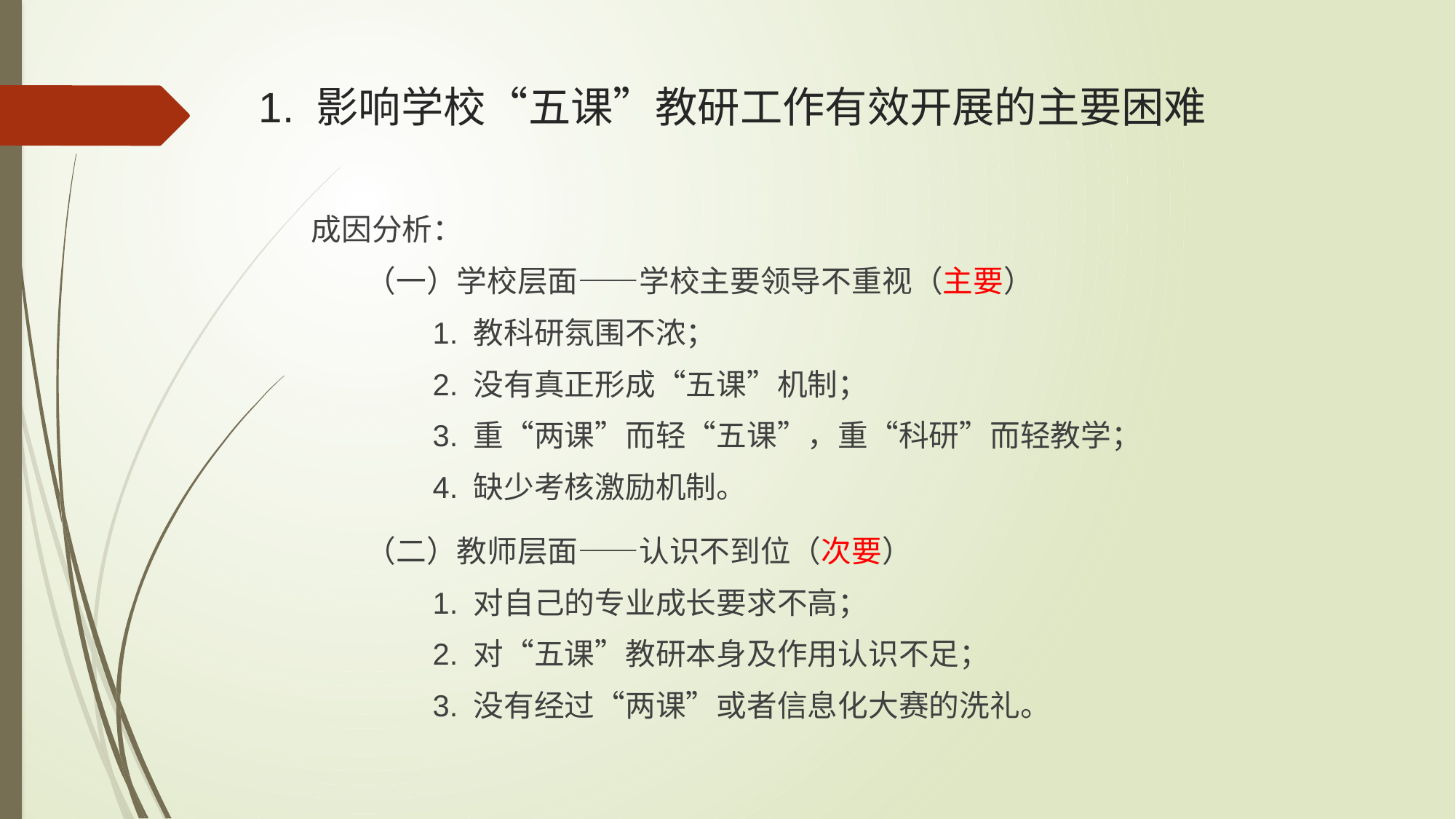

# 1. 影响学校“五课”教研工作有效开展的主要困难
成因分析：
（一）学校层面——学校主要领导不重视（主要）
        1. 教科研氛围不浓；
        2. 没有真正形成“五课”机制；
        3. 重“两课”而轻“五课”，重“科研”而轻教学；
        4. 缺少考核激励机制。
（二）教师层面——认识不到位（次要）
        1. 对自己的专业成长要求不高；
        2. 对“五课”教研本身及作用认识不足；
        3. 没有经过“两课”或者信息化大赛的洗礼。